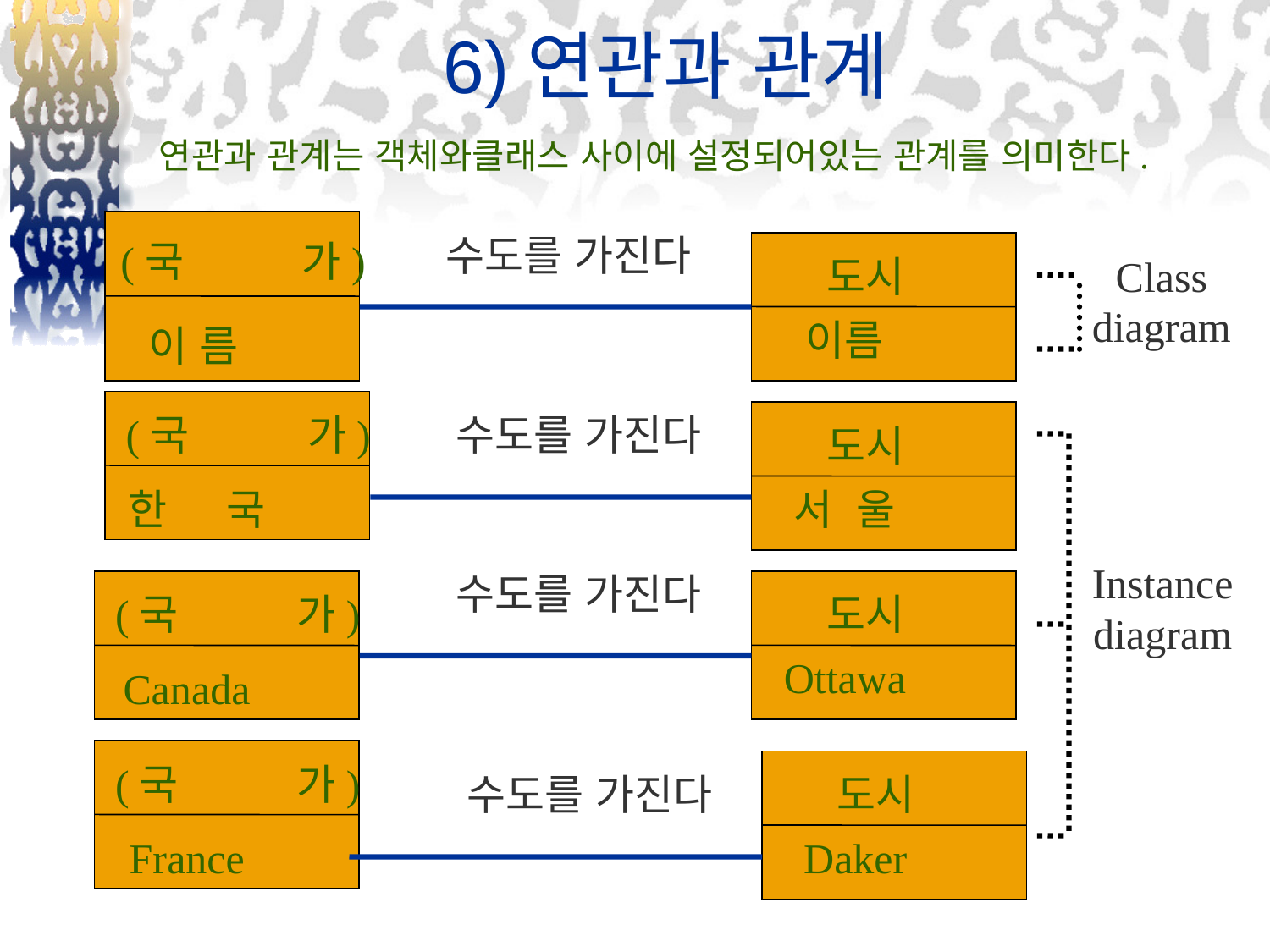

6)연관과 관계
연관과 관계는 객체와클래스 사이에 설정되어있는 관계를 의미한다.

(국          가)
이 름
수도를 가진다

도시
이름

(국          가)
한     국
수도를 가진다

도시
서  울

수도를 가진다

(국          가)
Canada

도시
Ottawa

(국          가)
France

도시
Daker
수도를 가진다

Class
diagram
Instance
diagram